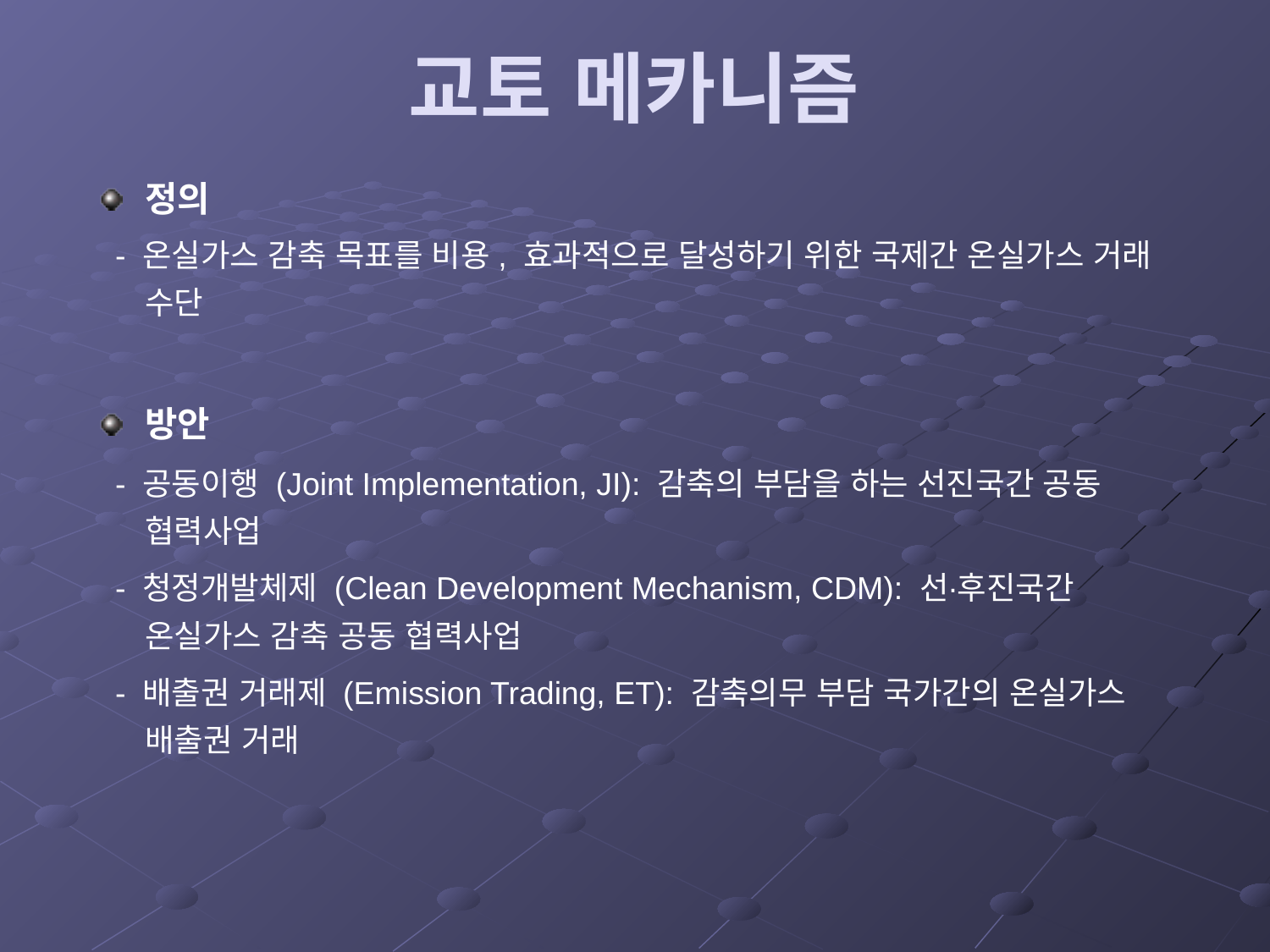

교토 메카니즘
정의
  - 온실가스 감축 목표를 비용, 효과적으로 달성하기 위한 국제간 온실가스 거래 수단

방안
  - 공동이행 (Joint Implementation, JI): 감축의 부담을 하는 선진국간 공동 협력사업
  - 청정개발체제 (Clean Development Mechanism, CDM): 선∙후진국간 온실가스 감축 공동 협력사업
  - 배출권 거래제 (Emission Trading, ET): 감축의무 부담 국가간의 온실가스 배출권 거래